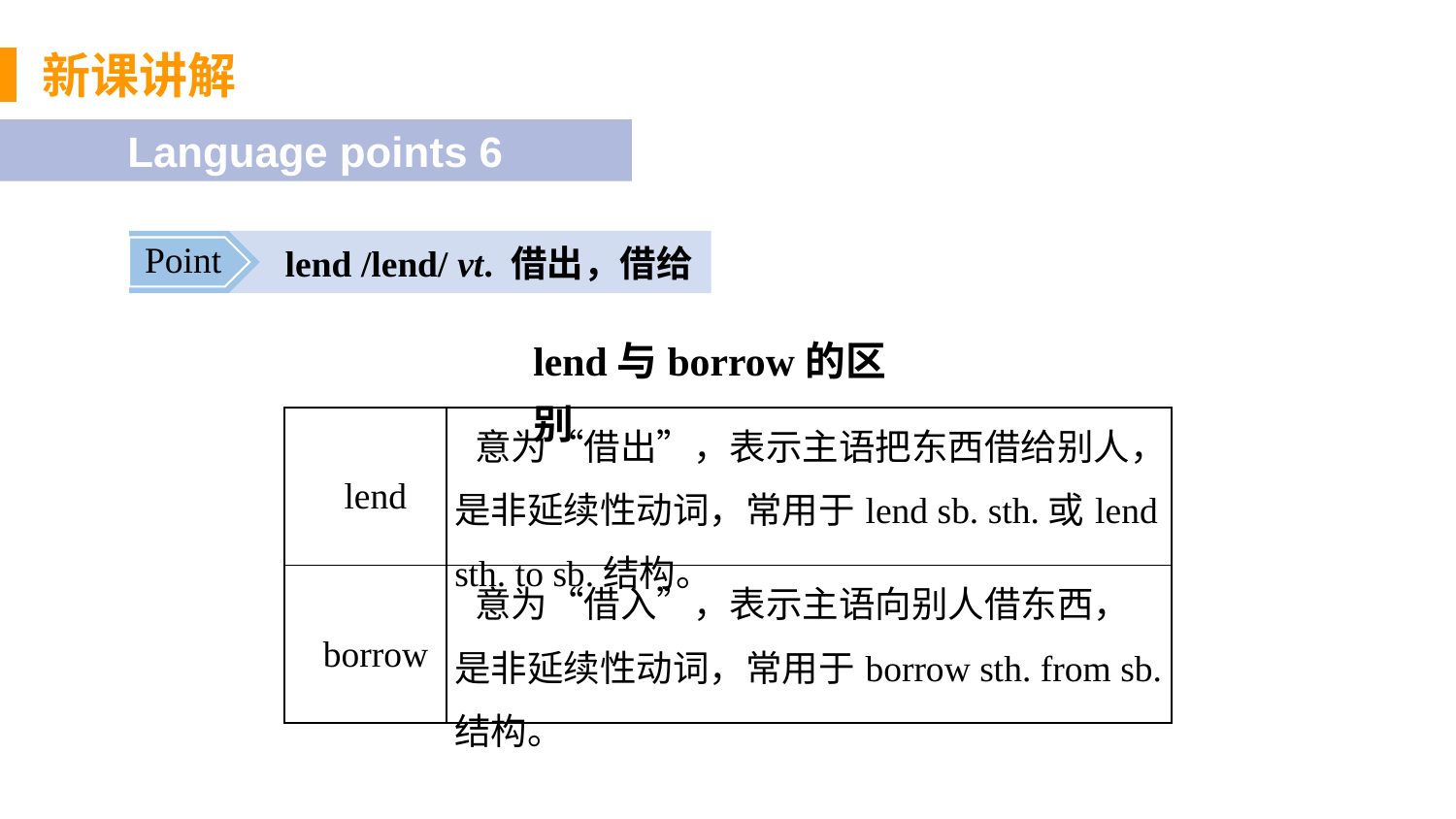

新课讲解

Language points 6

     lend /lend/ vt. 借出，借给

Point

lend与borrow的区别
| lend | 意为“借出”，表示主语把东西借给别人，是非延续性动词，常用于lend sb. sth.或lend sth. to sb.结构。 |
| --- | --- |
| borrow | 意为“借入”，表示主语向别人借东西，是非延续性动词，常用于borrow sth. from sb.结构。 |